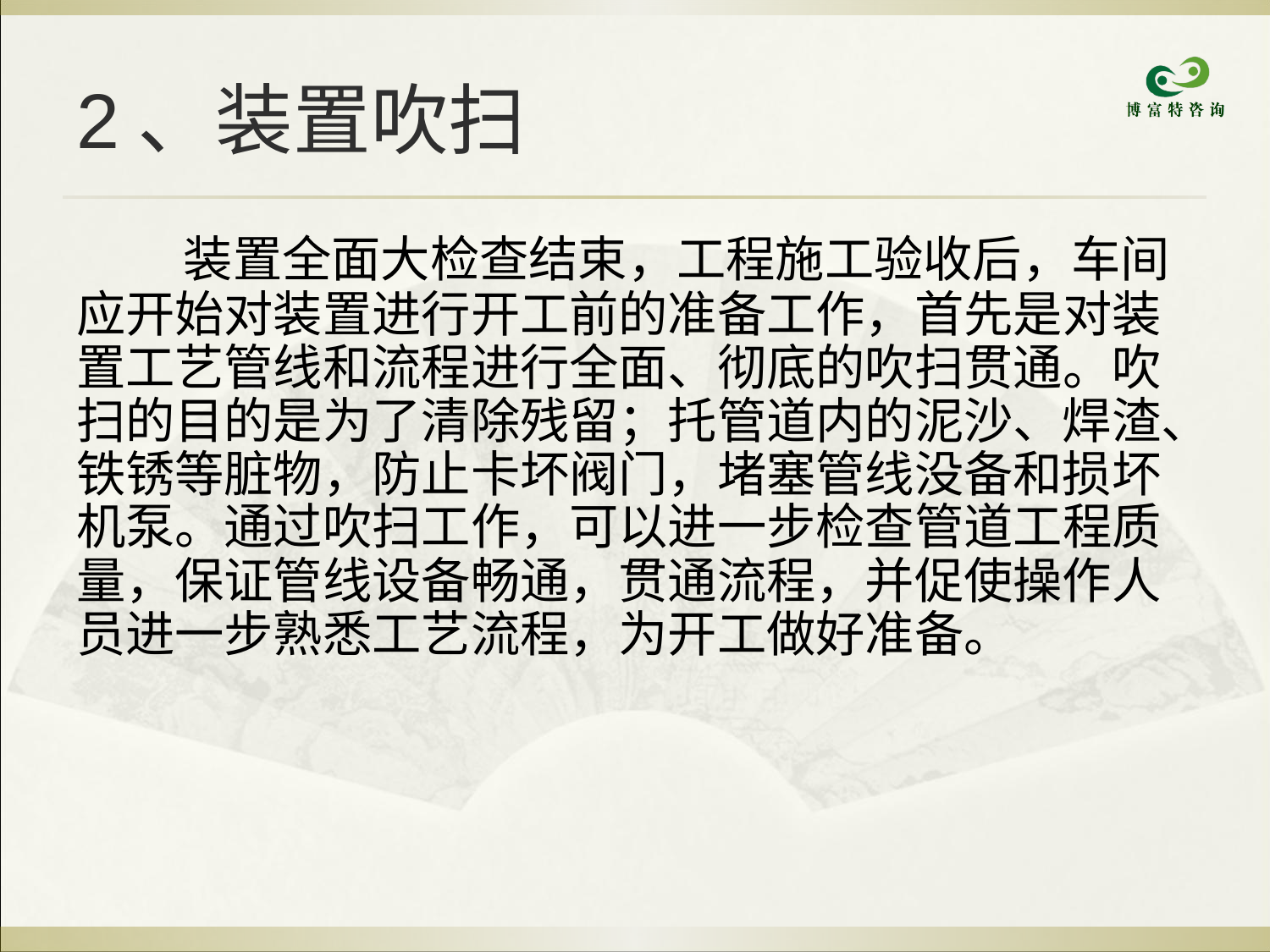

2、装置吹扫
      装置全面大检查结束，工程施工验收后，车间应开始对装置进行开工前的准备工作，首先是对装置工艺管线和流程进行全面、彻底的吹扫贯通。吹扫的目的是为了清除残留；托管道内的泥沙、焊渣、铁锈等脏物，防止卡坏阀门，堵塞管线没备和损坏机泵。通过吹扫工作，可以进一步检查管道工程质量，保证管线设备畅通，贯通流程，并促使操作人员进一步熟悉工艺流程，为开工做好准备。